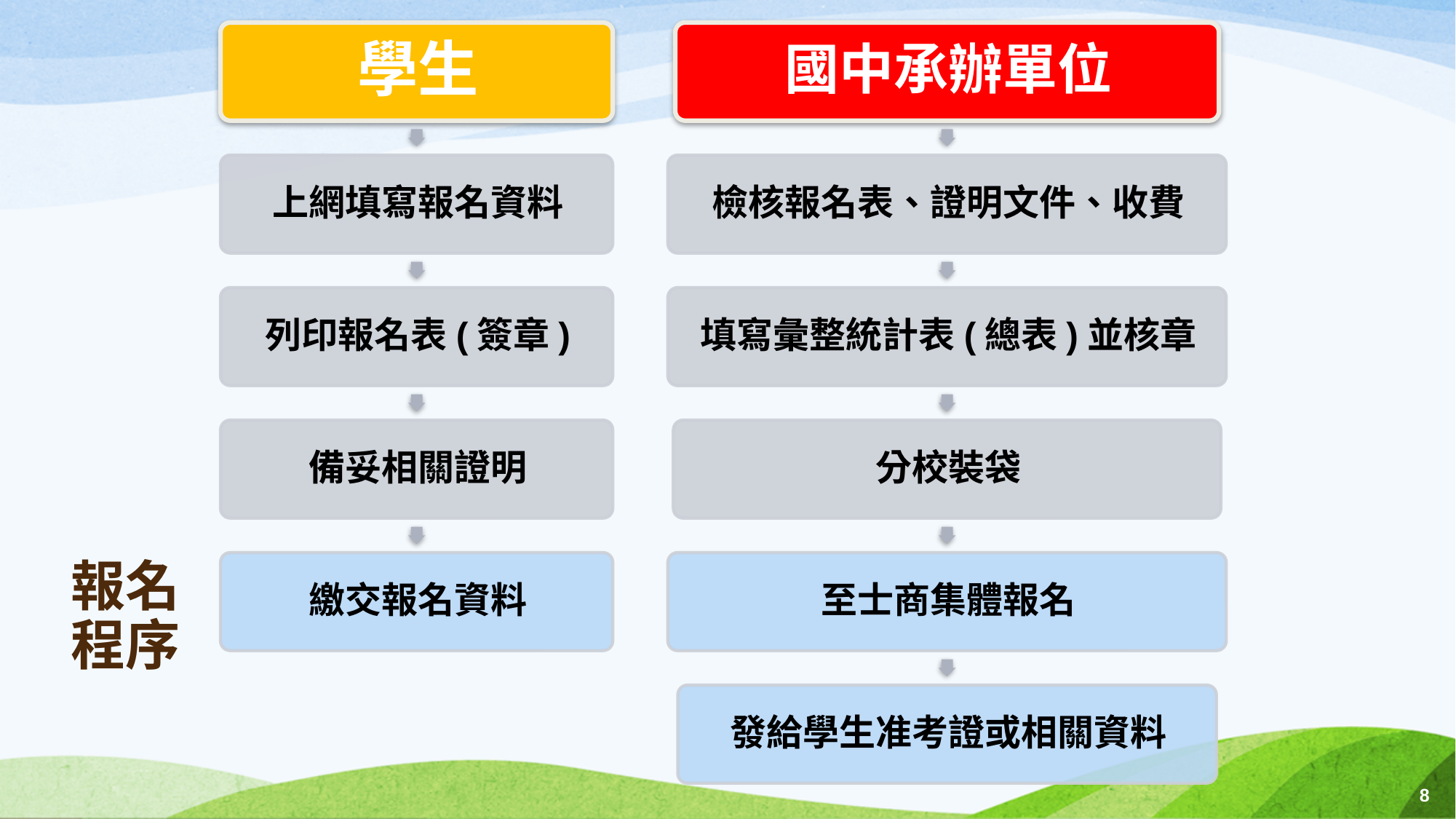

學生
上網填寫報名資料
列印報名表(簽章)
備妥相關證明
繳交報名資料
國中承辦單位
檢核報名表、證明文件、收費
填寫彙整統計表(總表)並核章
分校裝袋
至士商集體報名
發給學生准考證或相關資料
# 報名程序
8